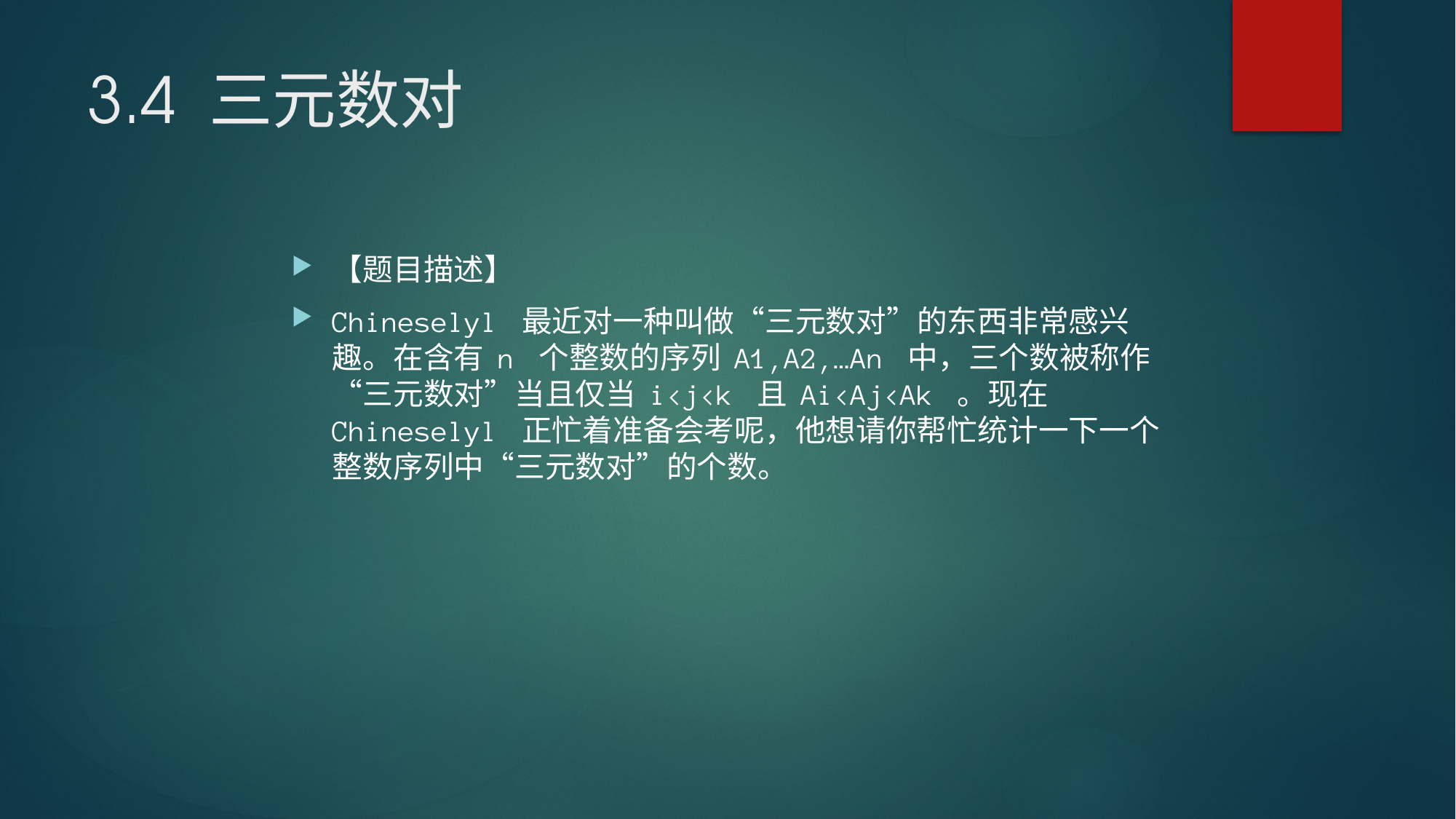

# 3.4 三元数对
【题目描述】
Chineselyl 最近对一种叫做“三元数对”的东西非常感兴趣。在含有 n 个整数的序列 A1,A2,…An 中，三个数被称作“三元数对”当且仅当 i<j<k 且 Ai<Aj<Ak 。现在 Chineselyl 正忙着准备会考呢，他想请你帮忙统计一下一个整数序列中“三元数对”的个数。